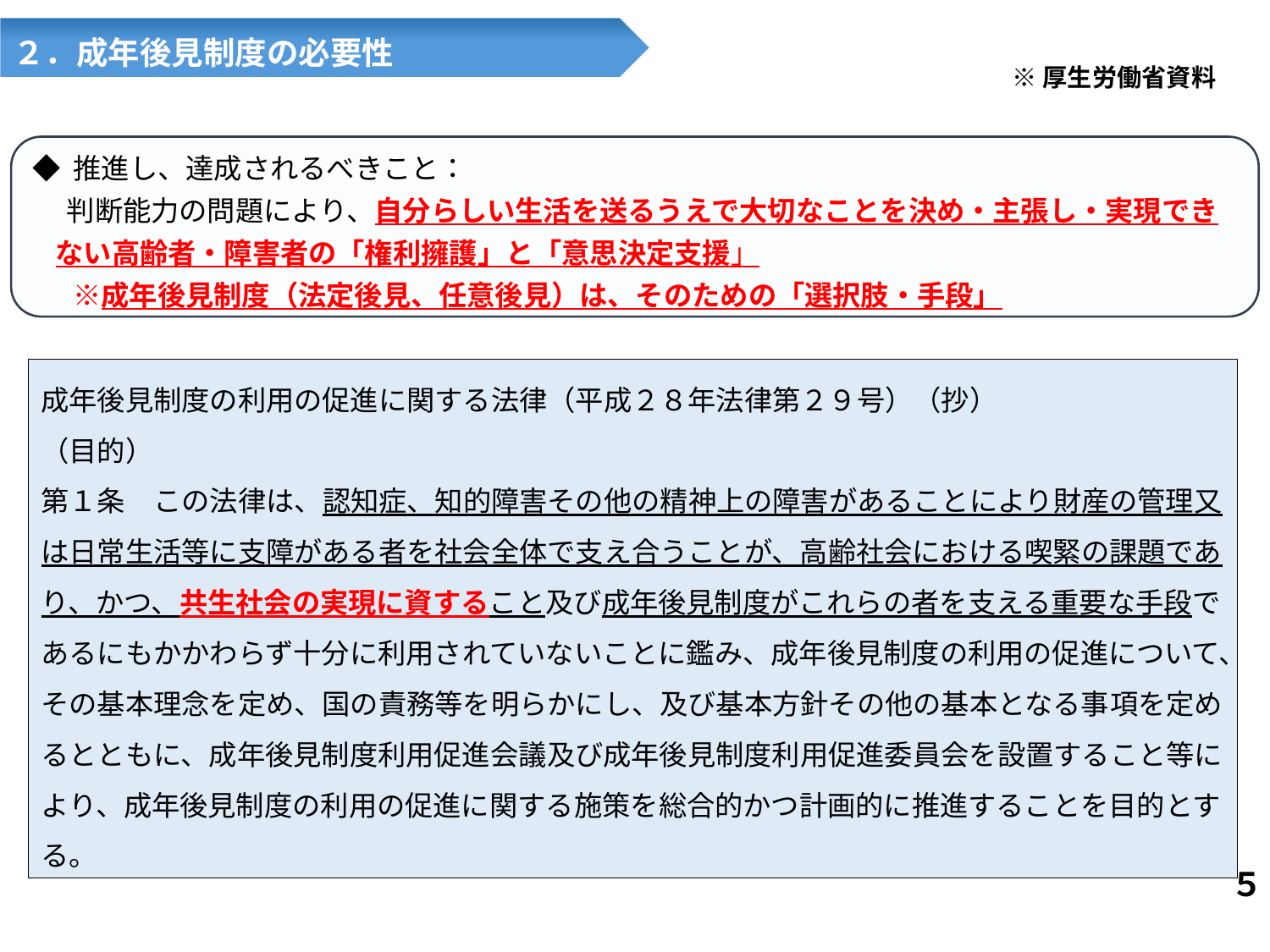

２．成年後見制度の必要性
※厚生労働省資料
◆ 推進し、達成されるべきこと：
　 判断能力の問題により、自分らしい生活を送るうえで大切なことを決め・主張し・実現できない高齢者・障害者の「権利擁護」と「意思決定支援」
　  ※成年後見制度（法定後見、任意後見）は、そのための「選択肢・手段」
成年後見制度の利用の促進に関する法律（平成２８年法律第２９号）（抄）
（目的）
第１条　この法律は、認知症、知的障害その他の精神上の障害があることにより財産の管理又は日常生活等に支障がある者を社会全体で支え合うことが、高齢社会における喫緊の課題であり、かつ、共生社会の実現に資すること及び成年後見制度がこれらの者を支える重要な手段であるにもかかわらず十分に利用されていないことに鑑み、成年後見制度の利用の促進について、その基本理念を定め、国の責務等を明らかにし、及び基本方針その他の基本となる事項を定めるとともに、成年後見制度利用促進会議及び成年後見制度利用促進委員会を設置すること等により、成年後見制度の利用の促進に関する施策を総合的かつ計画的に推進することを目的とする。
５